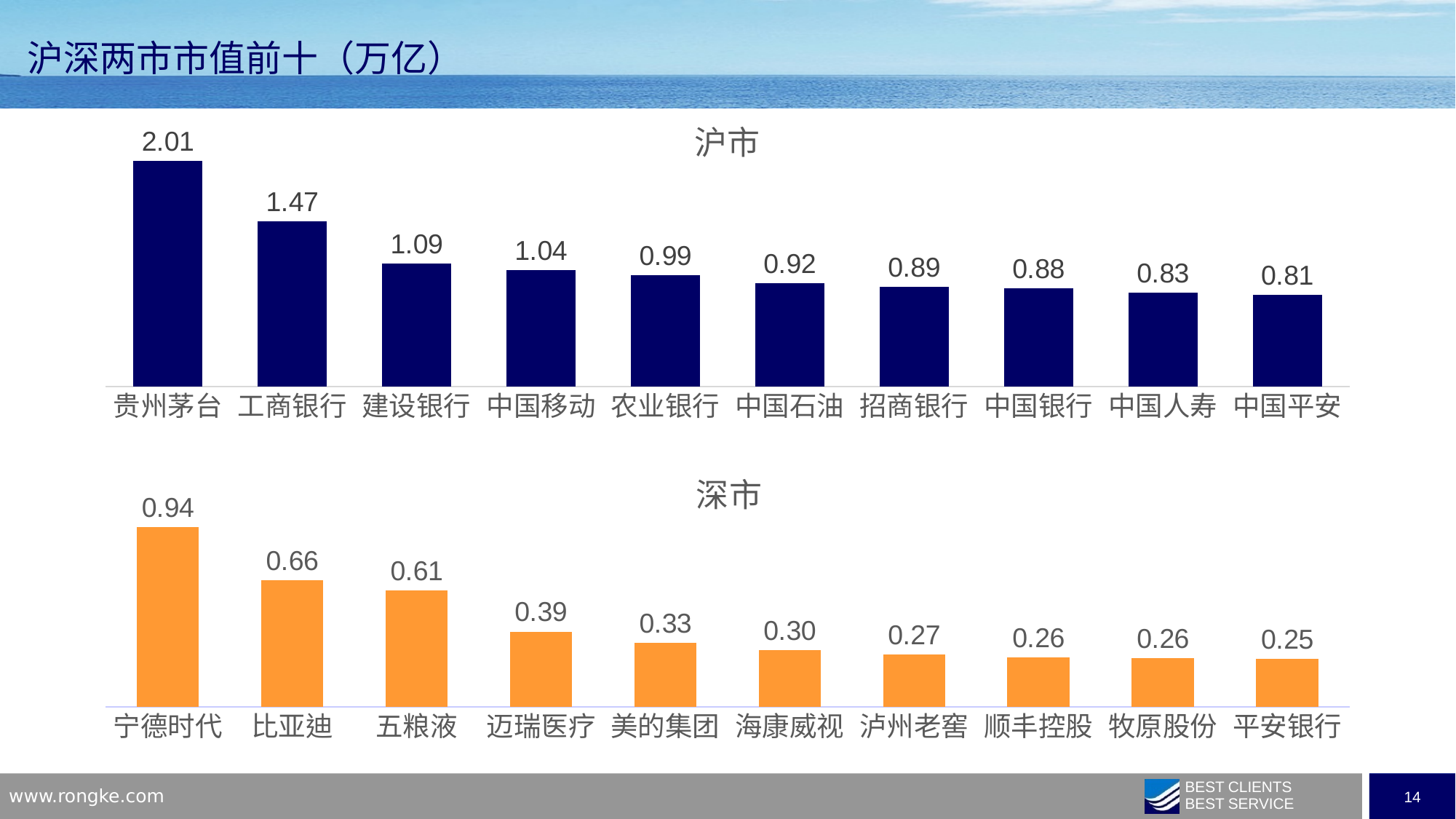

沪深两市市值前十（万亿）

### Chart: 沪市

| Category | 系列 1 |
|---|---|
| 贵州茅台 | 2.00866028 |
| 工商银行 | 1.47110348 |
| 建设银行 | 1.09392148 |
| 中国移动 | 1.03934966 |
| 农业银行 | 0.9928459000000001 |
| 中国石油 | 0.91708874 |
| 招商银行 | 0.8865184100000001 |
| 中国银行 | 0.8767109399999999 |
| 中国人寿 | 0.83384715 |
| 中国平安 | 0.8136344600000001 |

### Chart: 深市

| Category | 系列 1 |
|---|---|
| 宁德时代 | 0.94036809 |
| 比亚迪 | 0.66371702 |
| 五粮液 | 0.60886903 |
| 迈瑞医疗 | 0.39355848 |
| 美的集团 | 0.33488651 |
| 海康威视 | 0.29724041 |
| 泸州老窖 | 0.27378721 |
| 顺丰控股 | 0.25944573 |
| 牧原股份 | 0.25583672 |
| 平安银行 | 0.25285911 |